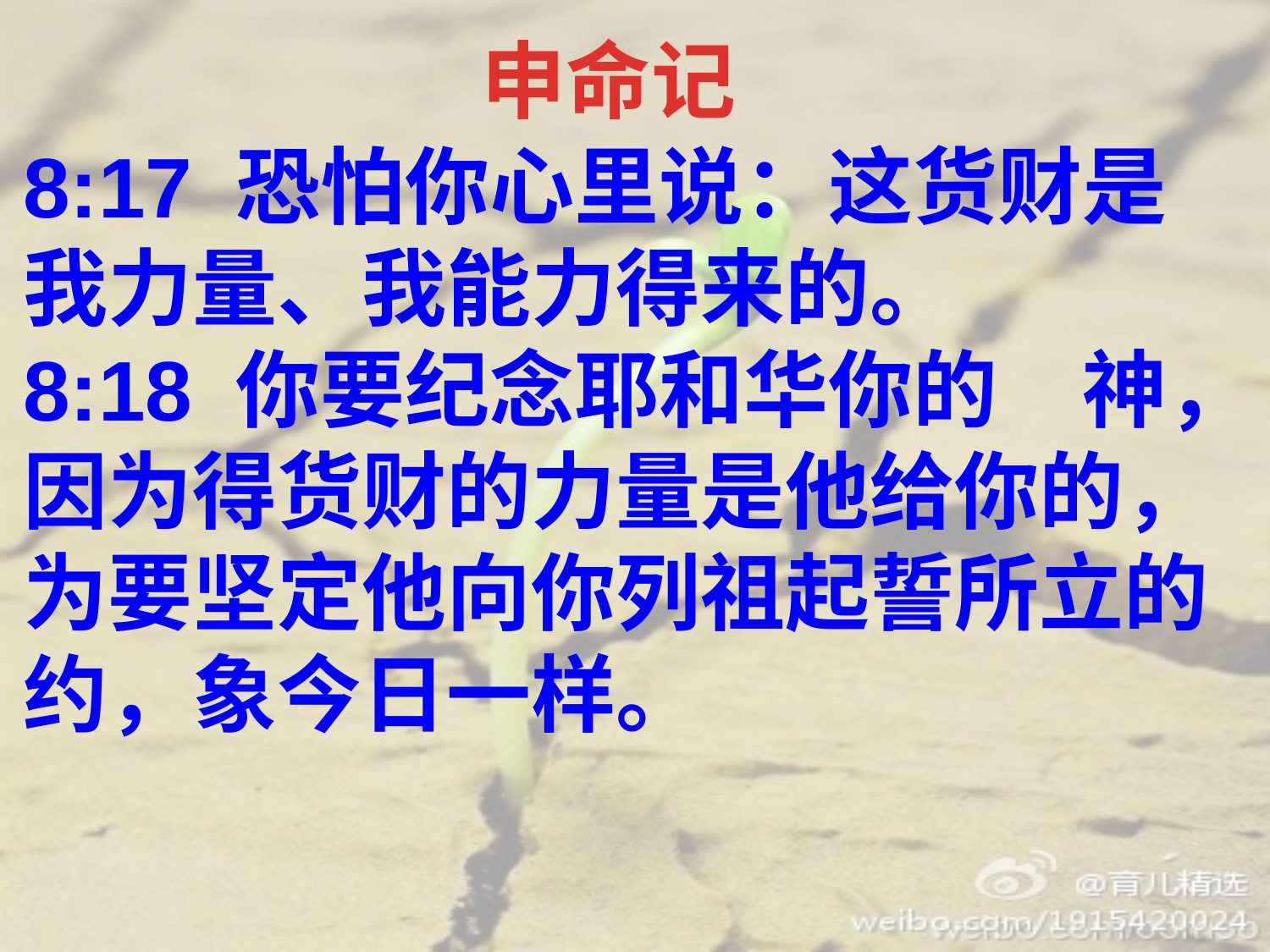

申命记
8:17 恐怕你心里说：这货财是我力量、我能力得来的。
8:18 你要纪念耶和华你的　神，因为得货财的力量是他给你的，为要坚定他向你列祖起誓所立的约，象今日一样。